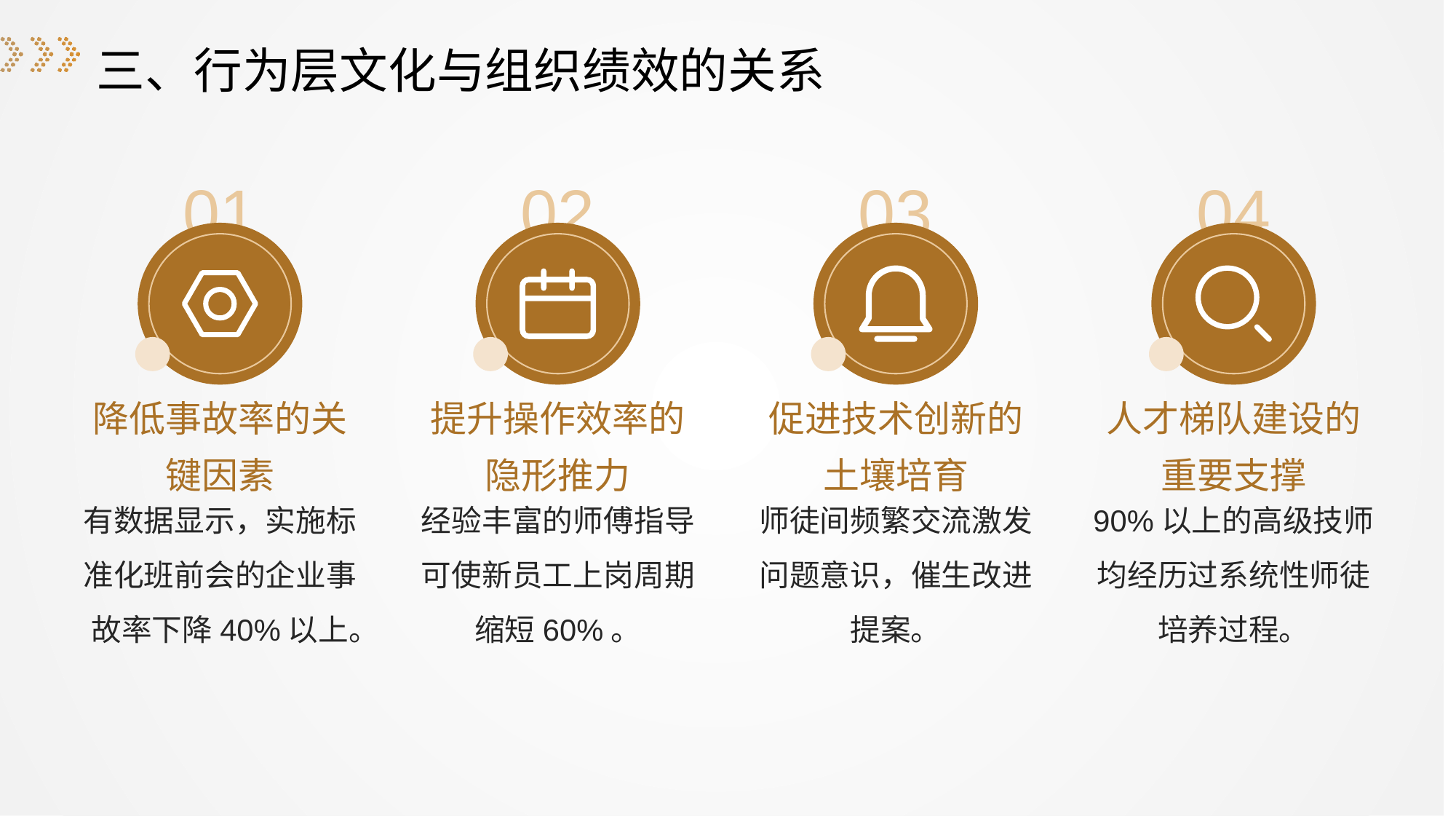

三、行为层文化与组织绩效的关系

01
02
03
04

降低事故率的关键因素
提升操作效率的隐形推力
促进技术创新的土壤培育
人才梯队建设的重要支撑
有数据显示，实施标准化班前会的企业事故率下降40%以上。
经验丰富的师傅指导可使新员工上岗周期缩短60%。
师徒间频繁交流激发问题意识，催生改进提案。
90%以上的高级技师均经历过系统性师徒培养过程。